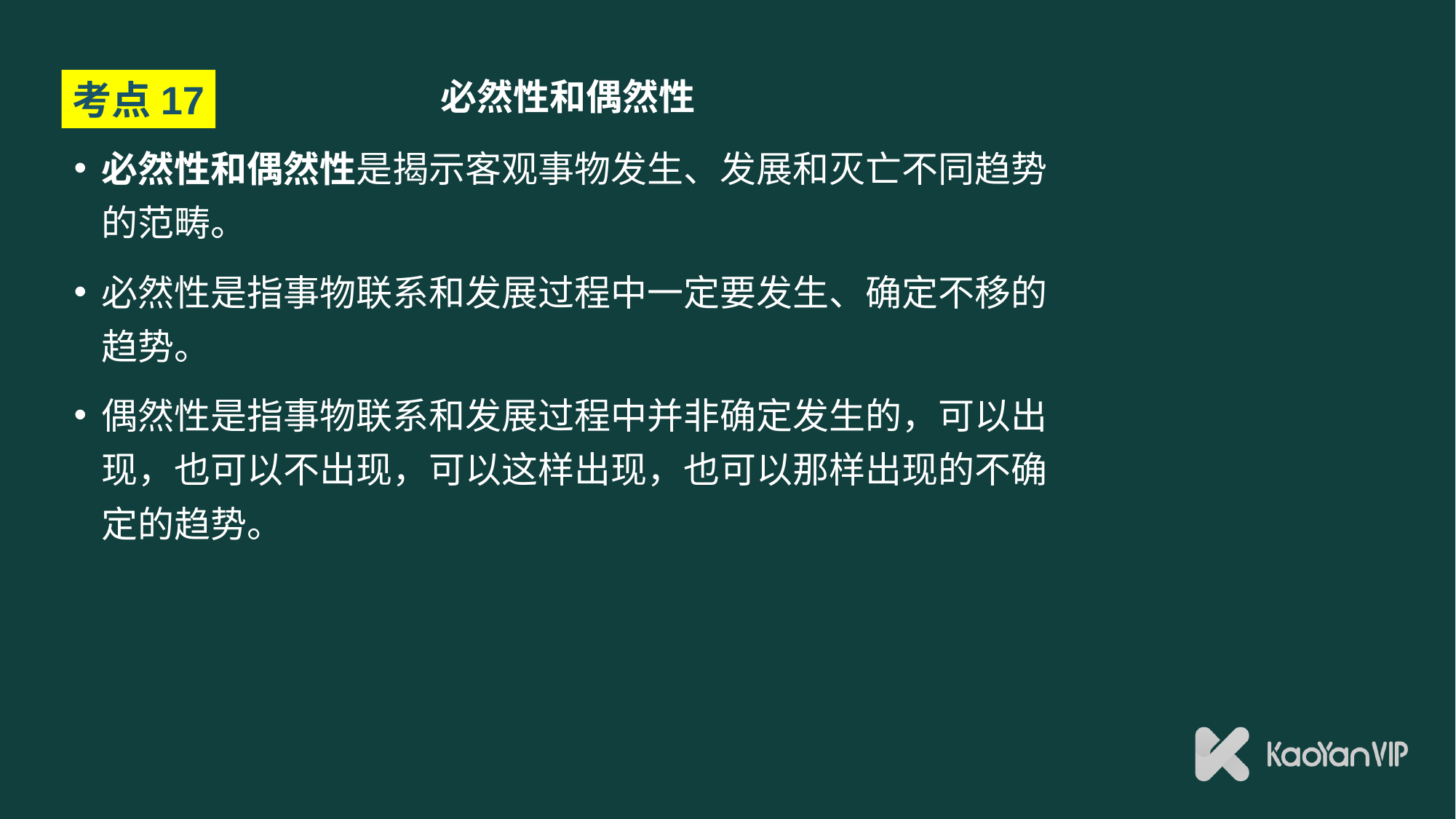

# 必然性和偶然性
考点17
必然性和偶然性是揭示客观事物发生、发展和灭亡不同趋势的范畴。
必然性是指事物联系和发展过程中一定要发生、确定不移的趋势。
偶然性是指事物联系和发展过程中并非确定发生的，可以出现，也可以不出现，可以这样出现，也可以那样出现的不确定的趋势。